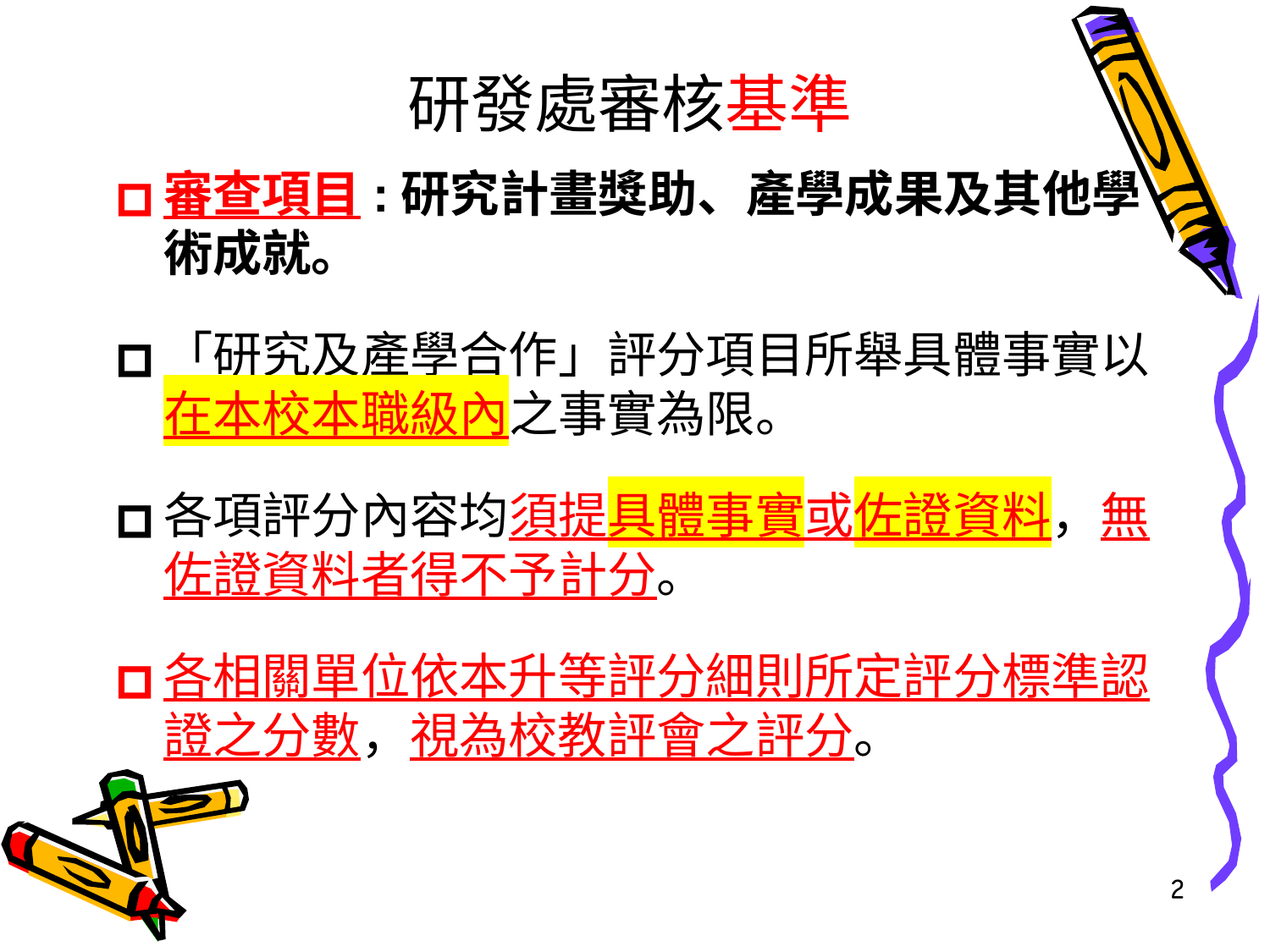

# 研發處審核基準
審查項目:研究計畫獎助、產學成果及其他學術成就。
「研究及產學合作」評分項目所舉具體事實以在本校本職級內之事實為限。
各項評分內容均須提具體事實或佐證資料，無佐證資料者得不予計分。
各相關單位依本升等評分細則所定評分標準認證之分數，視為校教評會之評分。
2